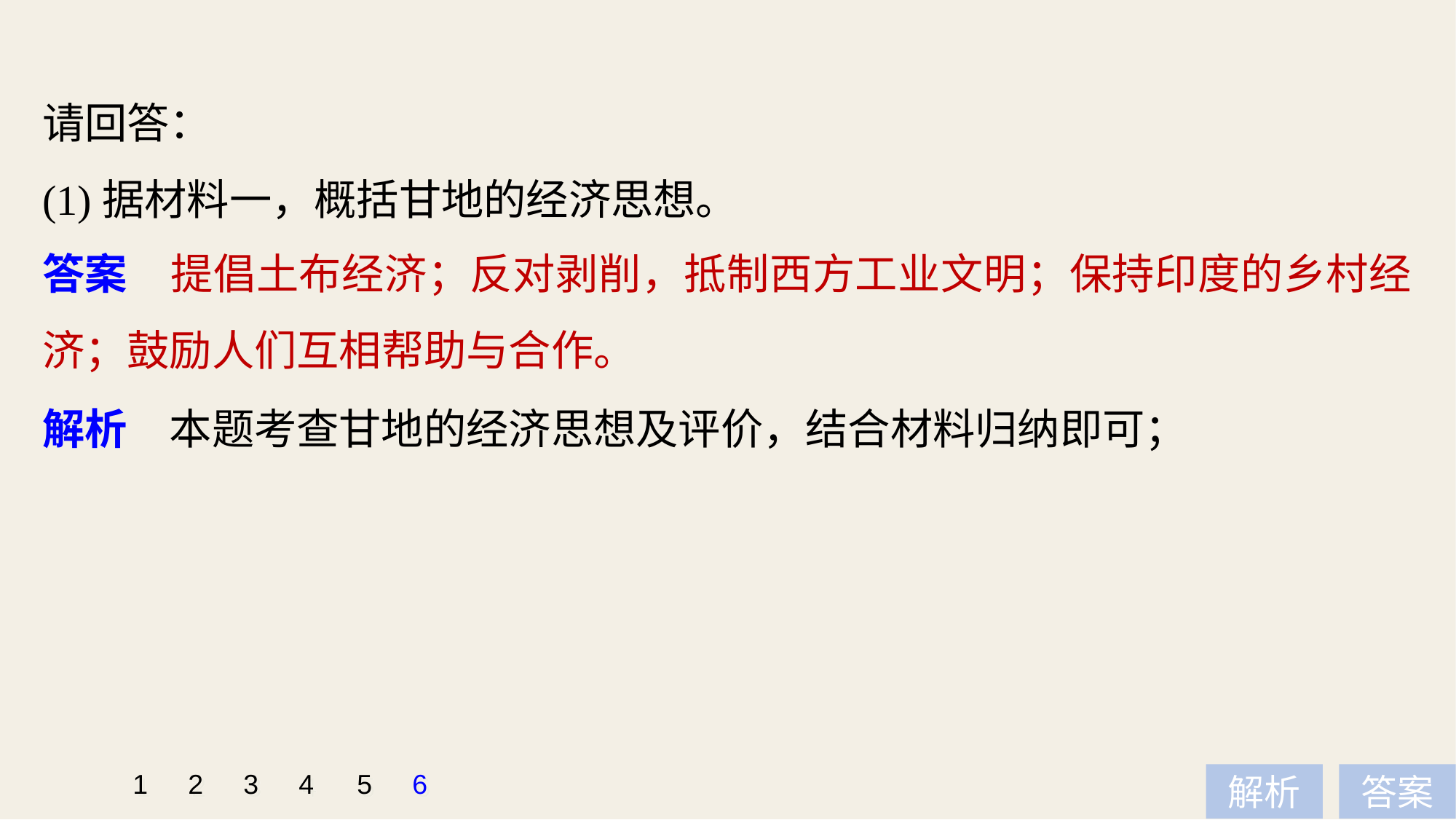

请回答：
(1)据材料一，概括甘地的经济思想。
答案　提倡土布经济；反对剥削，抵制西方工业文明；保持印度的乡村经济；鼓励人们互相帮助与合作。
解析　本题考查甘地的经济思想及评价，结合材料归纳即可；
1
2
3
4
5
6
解析
答案